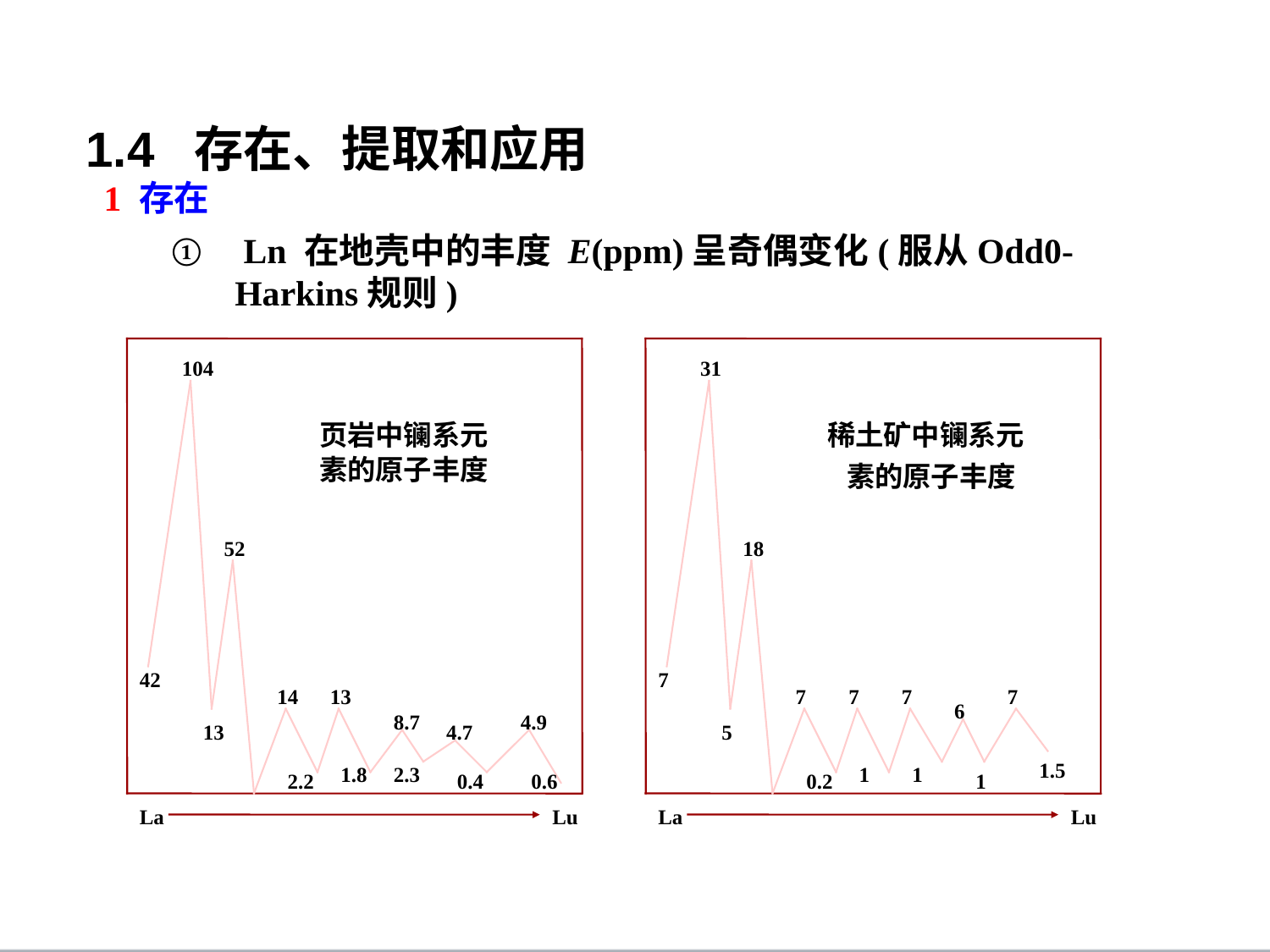

1.4  存在、提取和应用
1 存在
 Ln 在地壳中的丰度 E(ppm)呈奇偶变化(服从Odd0-Harkins规则)

104
31

页岩中镧系元
素的原子丰度
稀土矿中镧系元

  素的原子丰度
52
18

42
7
14
13
7
7
7
7
6
8.7
4.9

13
4.7
5

1.5
1.8
2.3
1
1
2.2
0.4
0.6
0.2
1

La
Lu
La
Lu